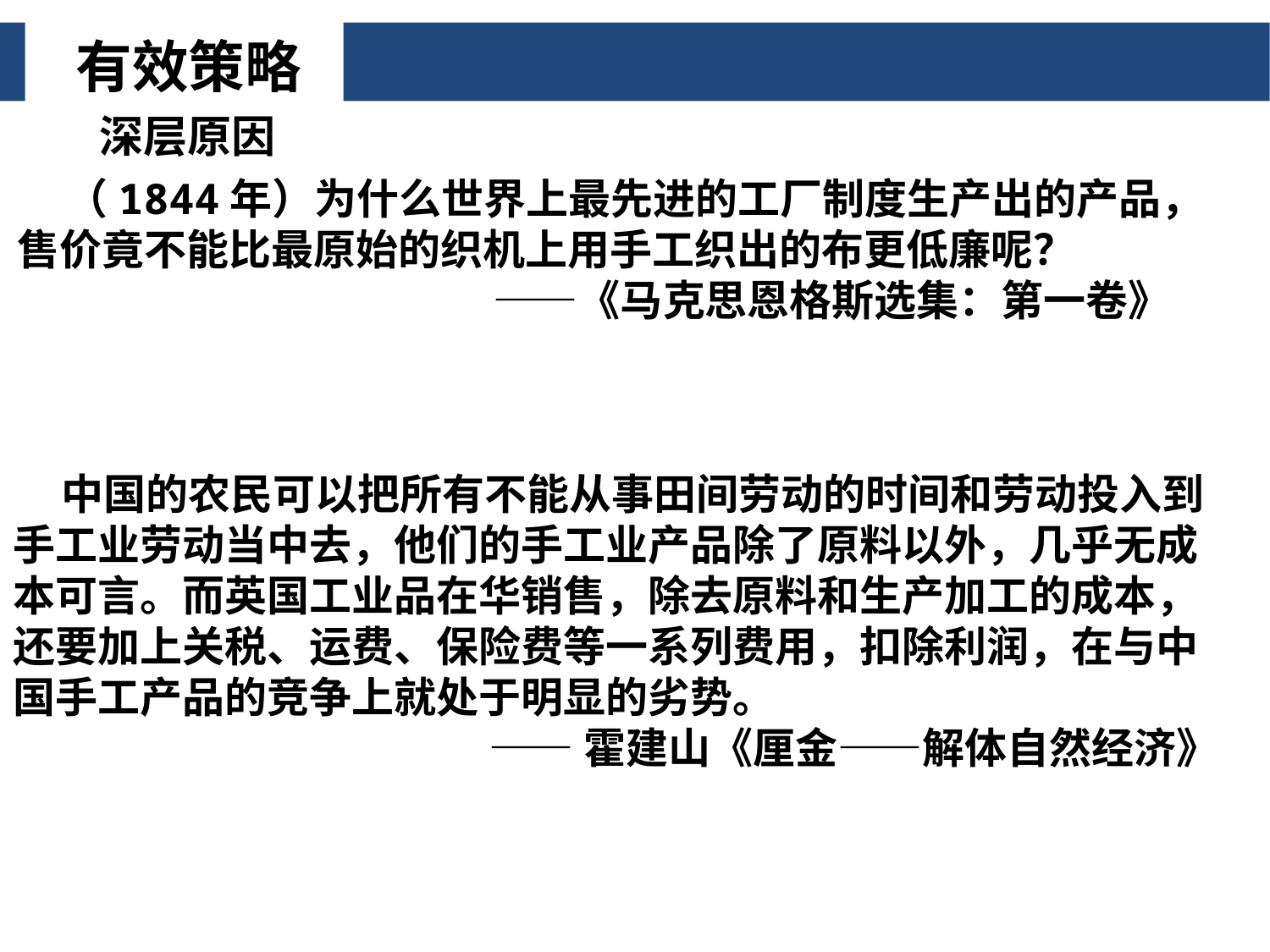

有效策略
深层原因
    （1844年）为什么世界上最先进的工厂制度生产出的产品，售价竟不能比最原始的织机上用手工织出的布更低廉呢？
                                                  ——《马克思恩格斯选集：第一卷》

    中国的农民可以把所有不能从事田间劳动的时间和劳动投入到手工业劳动当中去，他们的手工业产品除了原料以外，几乎无成本可言。而英国工业品在华销售，除去原料和生产加工的成本，还要加上关税、运费、保险费等一系列费用，扣除利润，在与中国手工产品的竞争上就处于明显的劣势。
                                                  ——霍建山《厘金——解体自然经济》